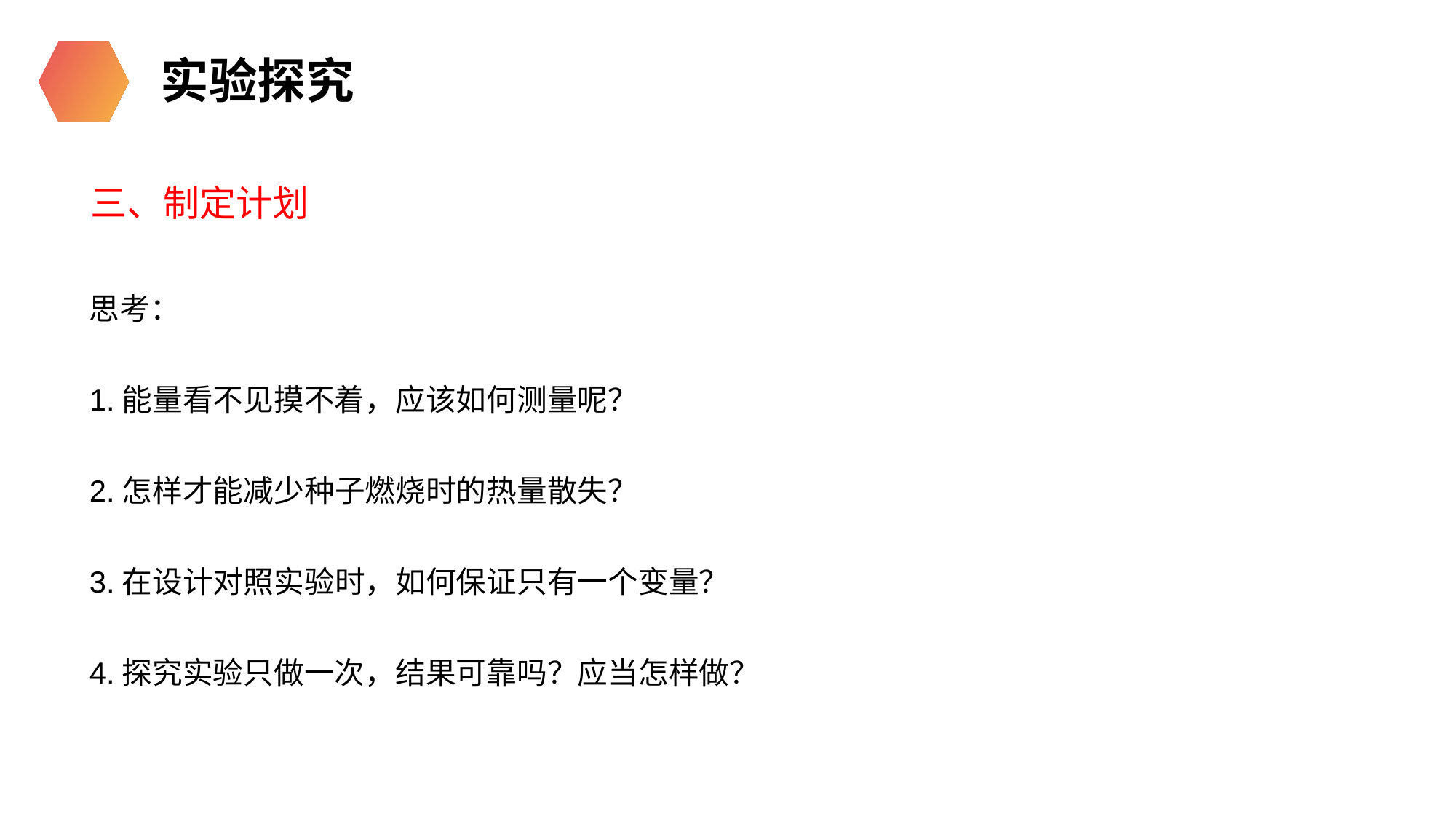

实验探究
三、制定计划
思考：
1.能量看不见摸不着，应该如何测量呢？
2.怎样才能减少种子燃烧时的热量散失？
3.在设计对照实验时，如何保证只有一个变量？
4.探究实验只做一次，结果可靠吗？应当怎样做？